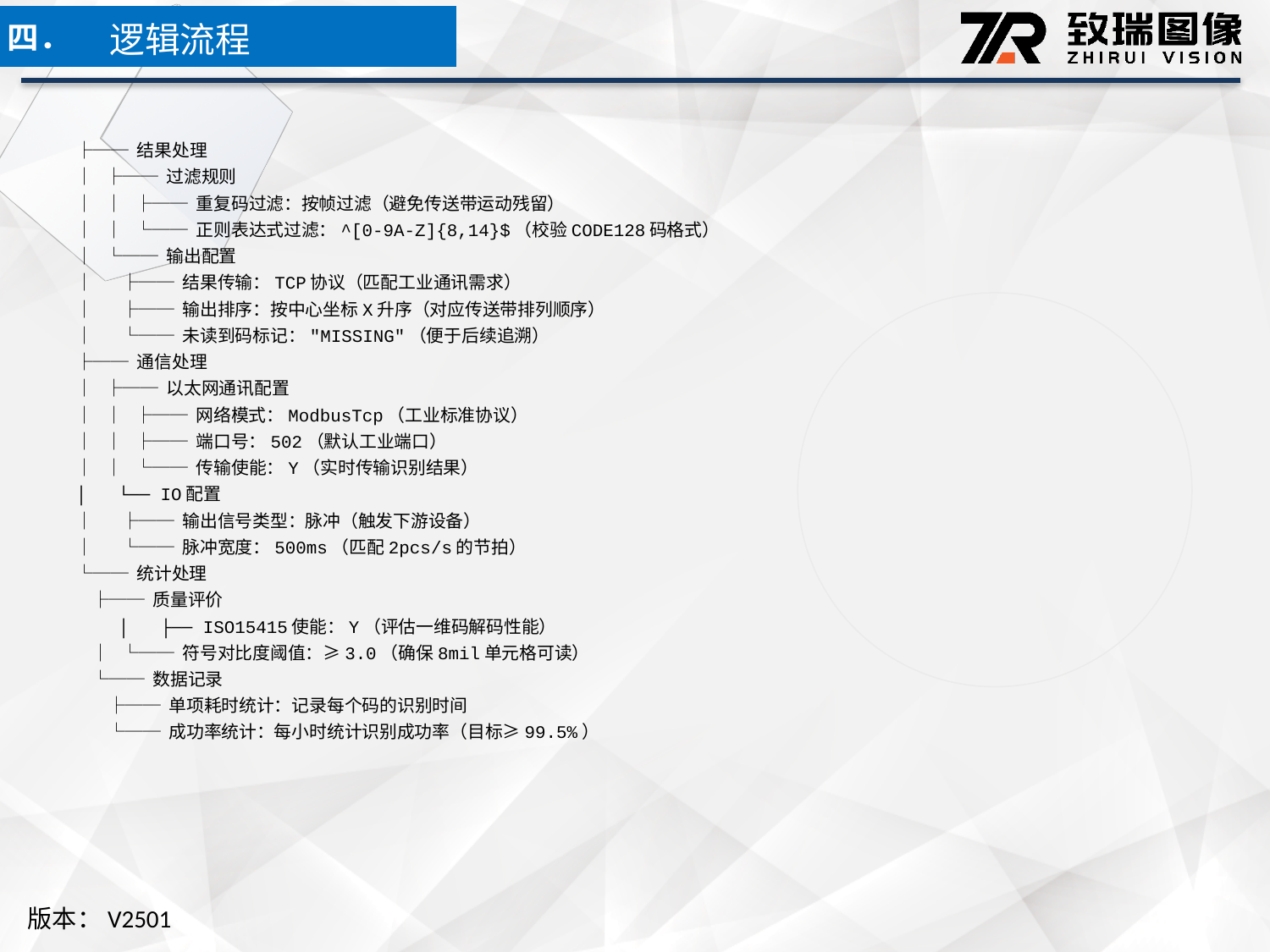

逻辑流程
四．

├── 结果处理
│   ├── 过滤规则
│   │   ├── 重复码过滤：按帧过滤（避免传送带运动残留）
│   │   └── 正则表达式过滤：^[0-9A-Z]{8,14}$（校验CODE128码格式）
│   └── 输出配置
│       ├── 结果传输：TCP协议（匹配工业通讯需求）
│       ├── 输出排序：按中心坐标X升序（对应传送带排列顺序）
│       └── 未读到码标记："MISSING"（便于后续追溯）
├── 通信处理
│   ├── 以太网通讯配置
│   │   ├── 网络模式：ModbusTcp（工业标准协议）
│   │   ├── 端口号：502（默认工业端口）
│   │   └── 传输使能：Y（实时传输识别结果）
│   └── IO配置
│       ├── 输出信号类型：脉冲（触发下游设备）
│       └── 脉冲宽度：500ms（匹配2pcs/s的节拍）
└── 统计处理
    ├── 质量评价
    │   ├── ISO15415使能：Y（评估一维码解码性能）
    │   └── 符号对比度阈值：≥3.0（确保8mil单元格可读）
    └── 数据记录
        ├── 单项耗时统计：记录每个码的识别时间
        └── 成功率统计：每小时统计识别成功率（目标≥99.5%）